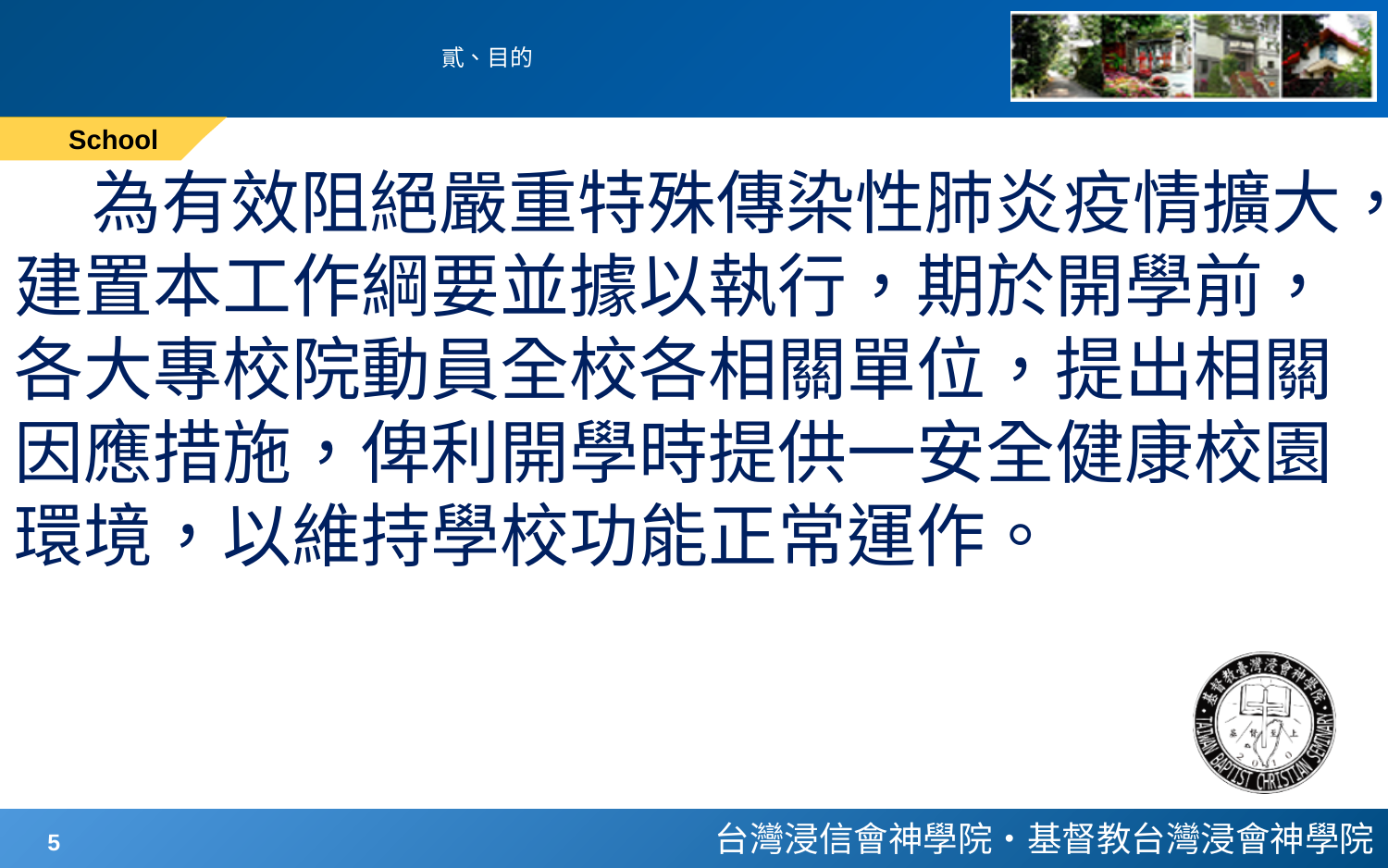

# 貳、目的
School
    為有效阻絕嚴重特殊傳染性肺炎疫情擴大，建置本工作綱要並據以執行，期於開學前，各大專校院動員全校各相關單位，提出相關因應措施，俾利開學時提供一安全健康校園環境，以維持學校功能正常運作。